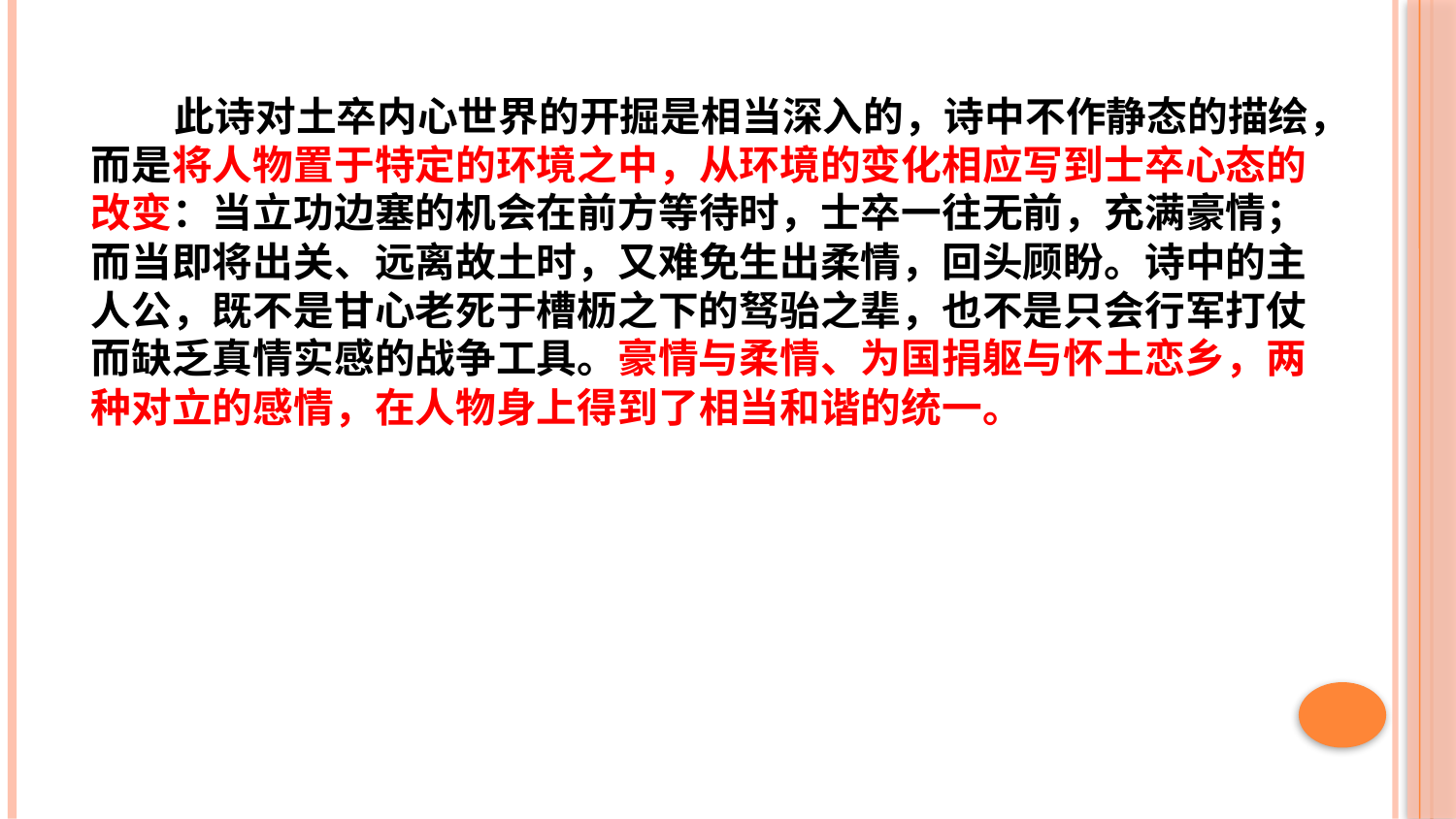

此诗对土卒内心世界的开掘是相当深入的，诗中不作静态的描绘，而是将人物置于特定的环境之中，从环境的变化相应写到士卒心态的改变：当立功边塞的机会在前方等待时，士卒一往无前，充满豪情；而当即将出关、远离故土时，又难免生出柔情，回头顾盼。诗中的主人公，既不是甘心老死于槽枥之下的驽骀之辈，也不是只会行军打仗而缺乏真情实感的战争工具。豪情与柔情、为国捐躯与怀土恋乡，两种对立的感情，在人物身上得到了相当和谐的统一。